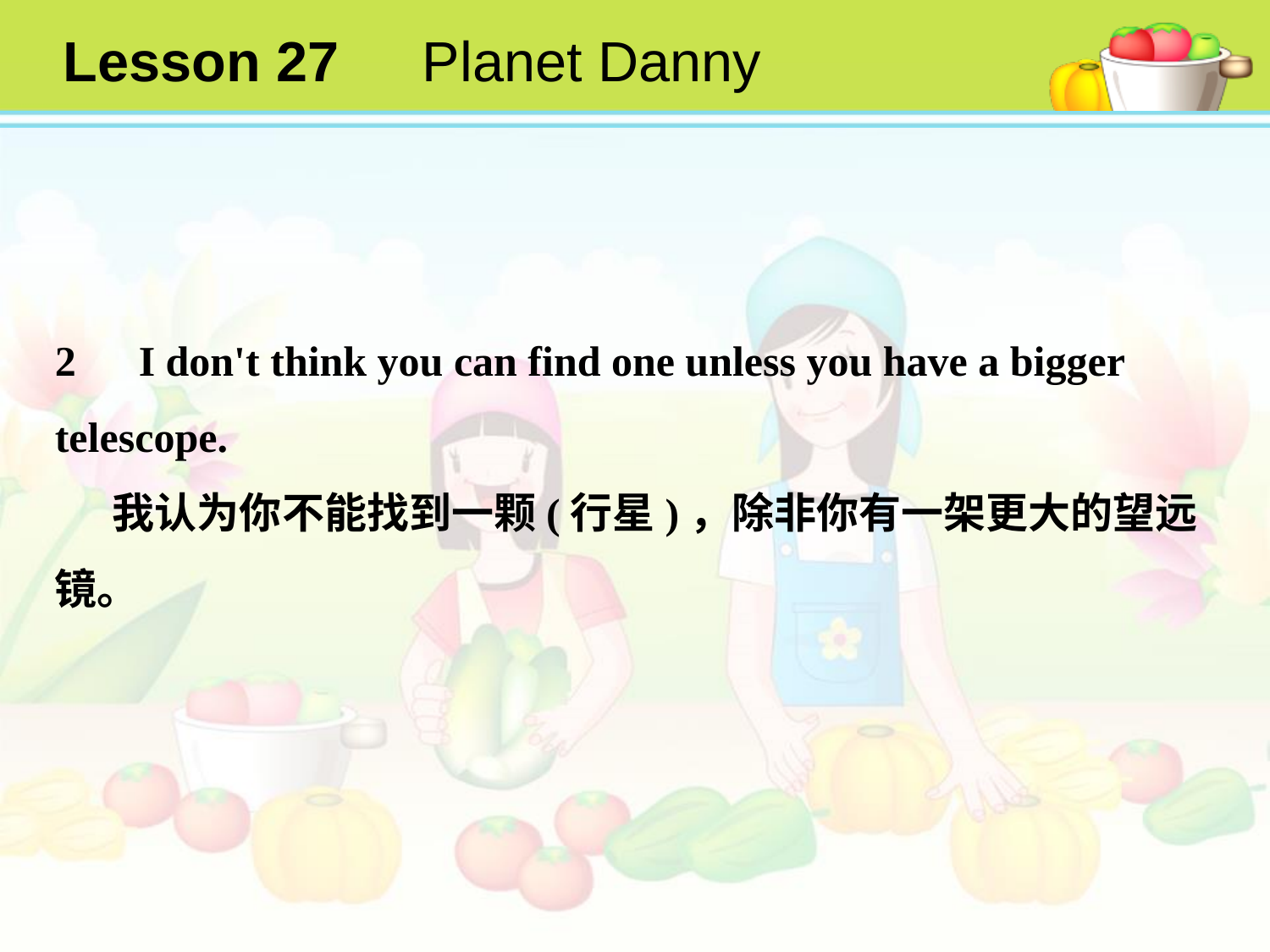

Lesson 27　Planet Danny
#
2　I don't think you can find one unless you have a bigger telescope.
     我认为你不能找到一颗(行星)，除非你有一架更大的望远镜。